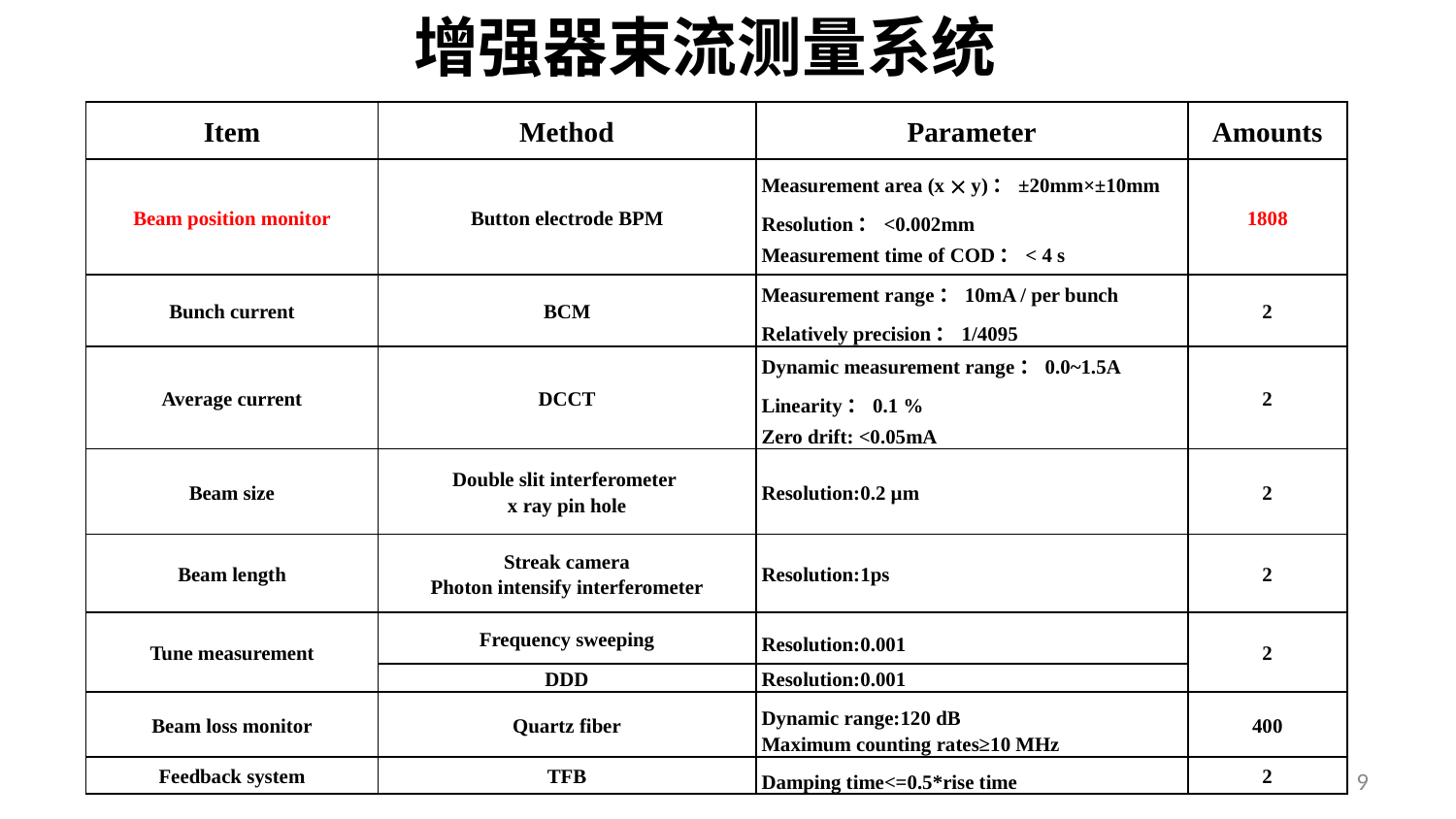

增强器束流测量系统
| Item | Method | Parameter | Amounts |
| --- | --- | --- | --- |
| Beam position monitor | Button electrode BPM | Measurement area (x × y)：±20mm×±10mm Resolution：<0.002mm Measurement time of COD：< 4 s | 1808 |
| Bunch current | BCM | Measurement range：10mA / per bunch Relatively precision：1/4095 | 2 |
| Average current | DCCT | Dynamic measurement range：0.0~1.5A Linearity：0.1 % Zero drift: <0.05mA | 2 |
| Beam size | Double slit interferometer x ray pin hole | Resolution:0.2 µm | 2 |
| Beam length | Streak camera Photon intensify interferometer | Resolution:1ps | 2 |
| Tune measurement | Frequency sweeping | Resolution:0.001 | 2 |
|  | DDD | Resolution:0.001 |  |
| Beam loss monitor | Quartz fiber | Dynamic range:120 dB Maximum counting rates≥10 MHz | 400 |
| Feedback system | TFB | Damping time<=0.5\*rise time | 2 |
9